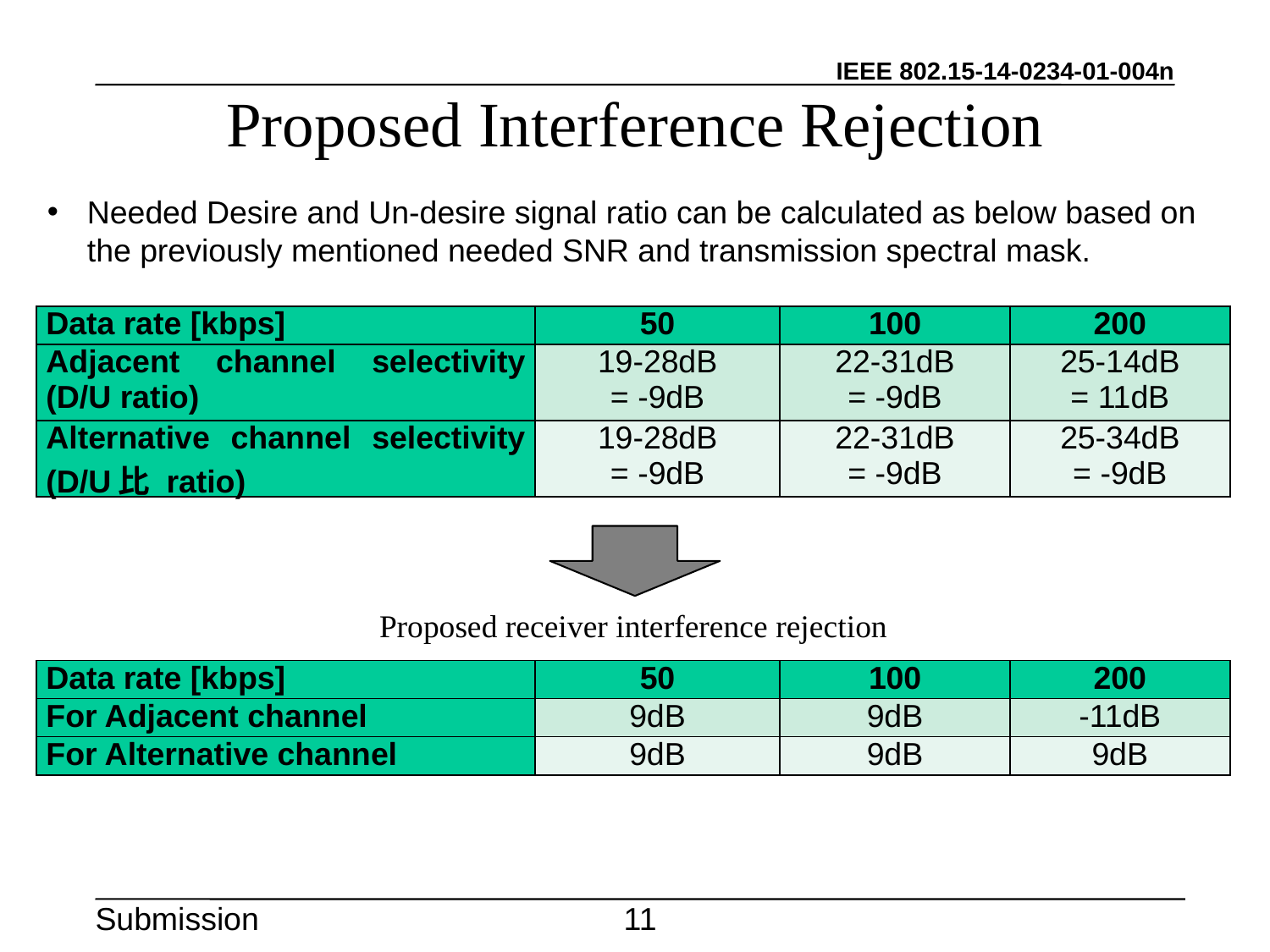

# Proposed Interference Rejection
Needed Desire and Un-desire signal ratio can be calculated as below based on the previously mentioned needed SNR and transmission spectral mask.
| Data rate [kbps] | 50 | 100 | 200 |
| --- | --- | --- | --- |
| Adjacent channel selectivity (D/U ratio) | 19-28dB = -9dB | 22-31dB = -9dB | 25-14dB = 11dB |
| Alternative channel selectivity (D/U比 ratio) | 19-28dB = -9dB | 22-31dB = -9dB | 25-34dB = -9dB |

Proposed receiver interference rejection
| Data rate [kbps] | 50 | 100 | 200 |
| --- | --- | --- | --- |
| For Adjacent channel | 9dB | 9dB | -11dB |
| For Alternative channel | 9dB | 9dB | 9dB |
11